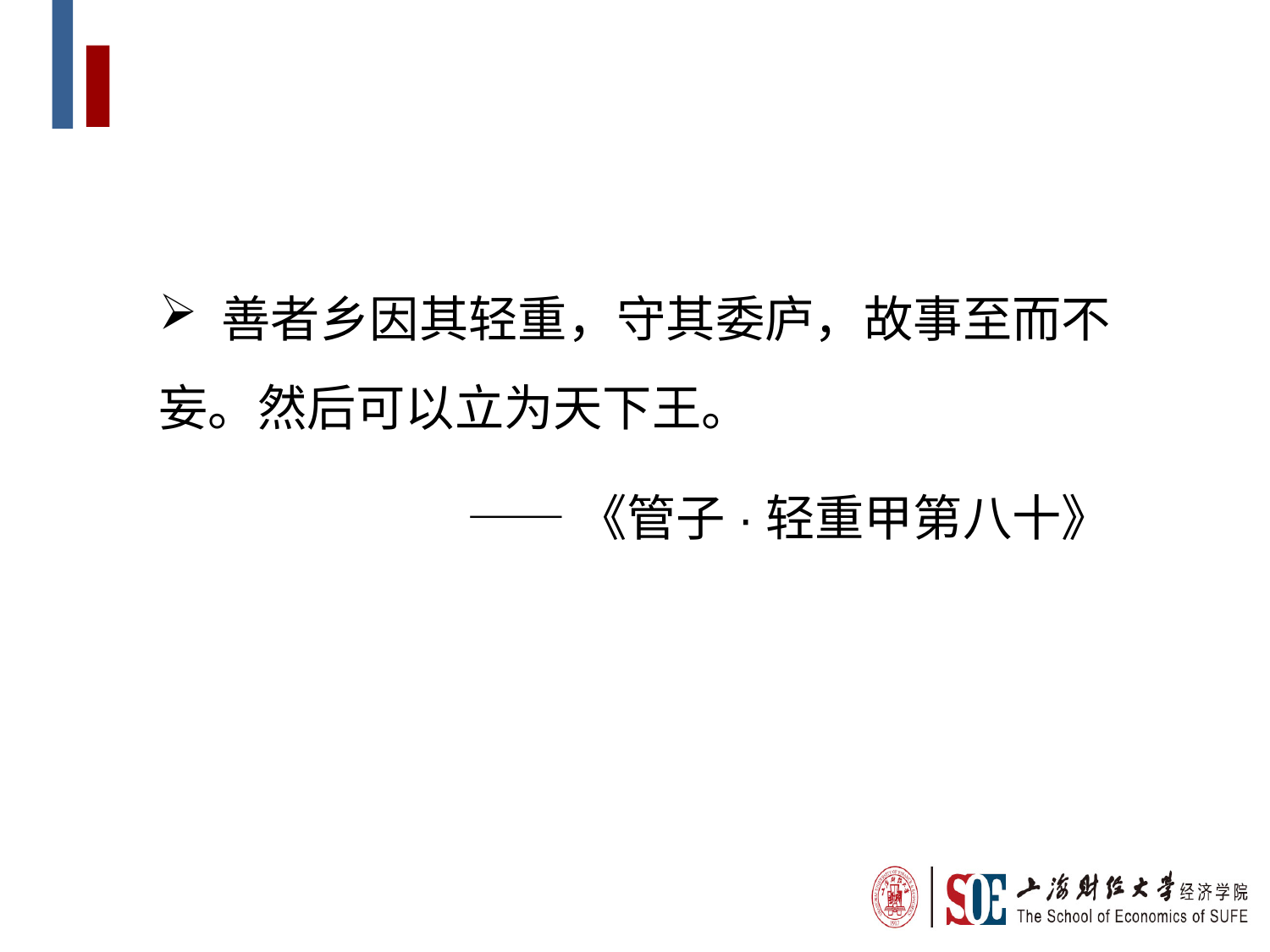

善者乡因其轻重，守其委庐，故事至而不妄。然后可以立为天下王。
——《管子·轻重甲第八十》